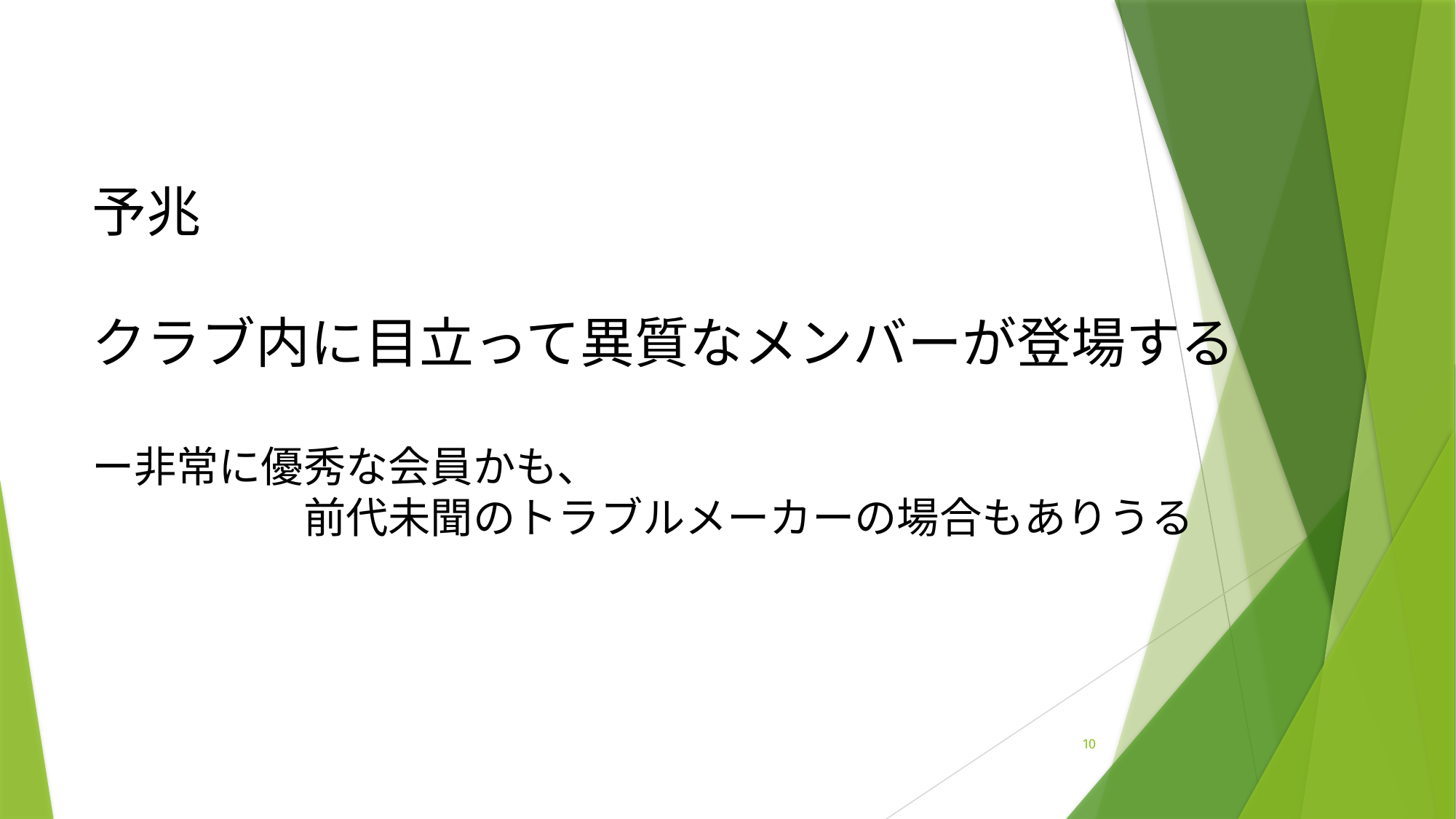

予兆

クラブ内に目立って異質なメンバーが登場する

ー非常に優秀な会員かも、
　　　　　前代未聞のトラブルメーカーの場合もありうる
10